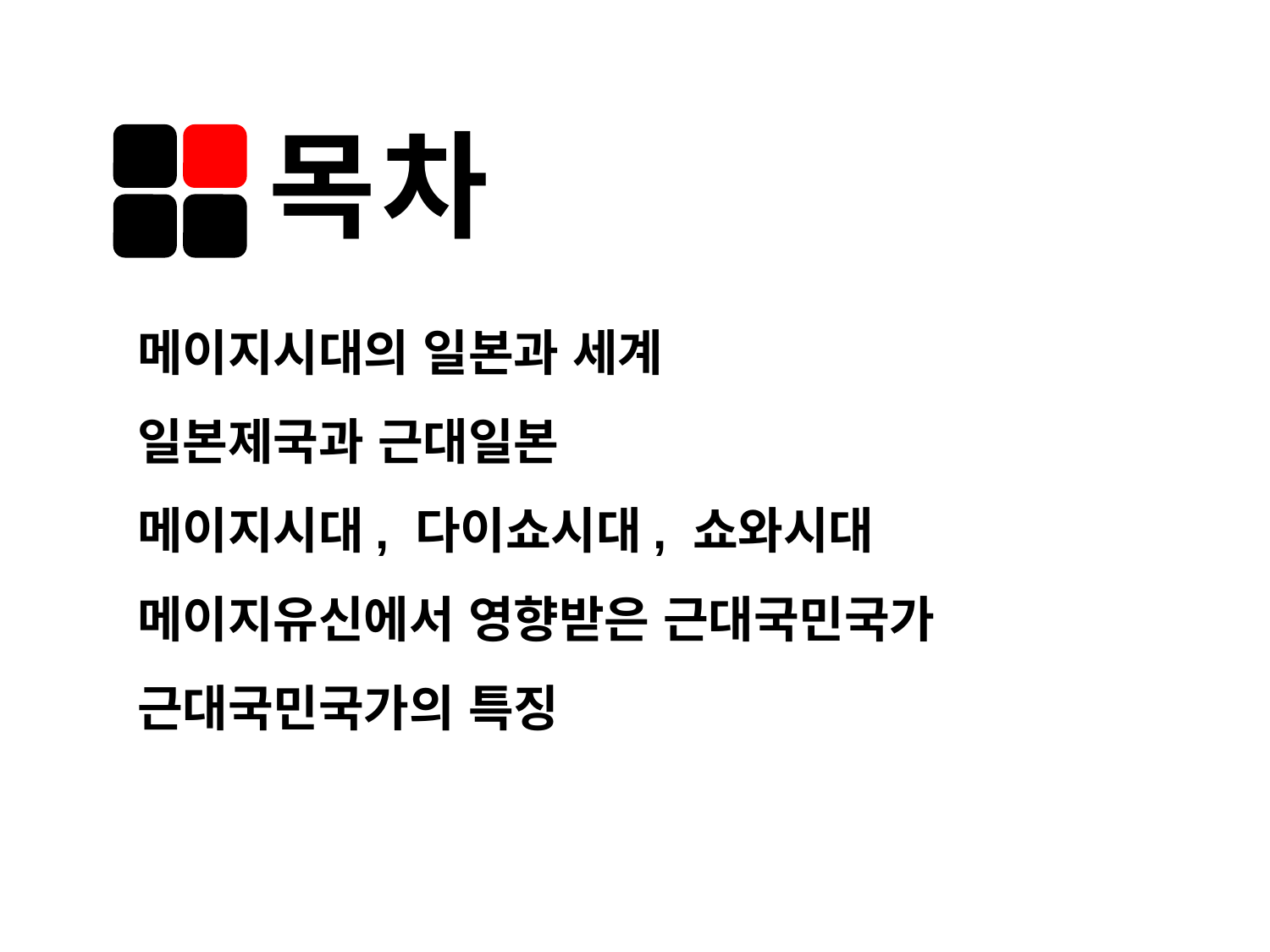

목차

메이지시대의 일본과 세계
일본제국과 근대일본
메이지시대, 다이쇼시대, 쇼와시대
메이지유신에서 영향받은 근대국민국가
근대국민국가의 특징